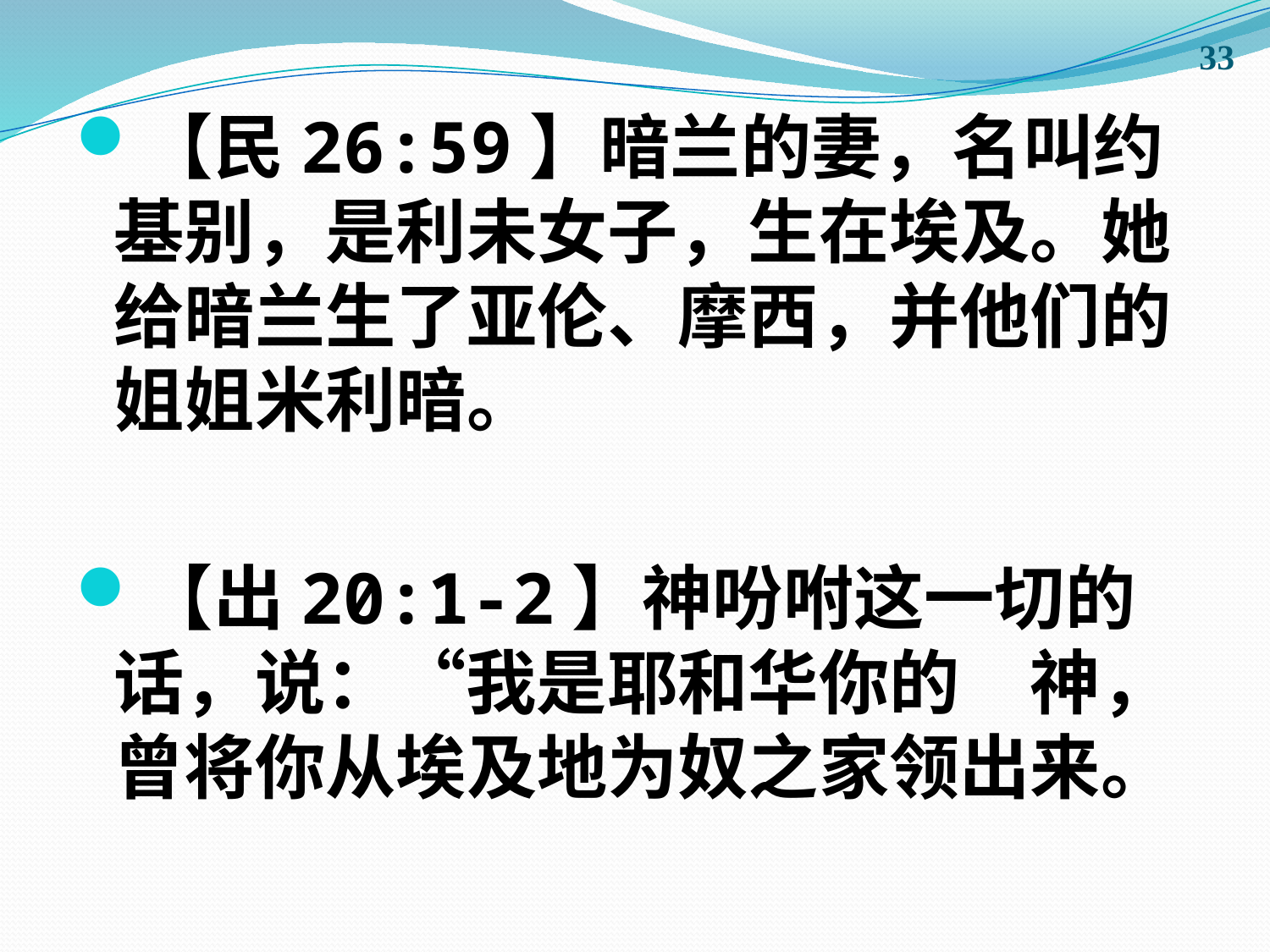

33
【民26:59】暗兰的妻，名叫约基别，是利未女子，生在埃及。她给暗兰生了亚伦、摩西，并他们的姐姐米利暗。

【出20:1-2】神吩咐这一切的话，说：“我是耶和华你的　神，曾将你从埃及地为奴之家领出来。